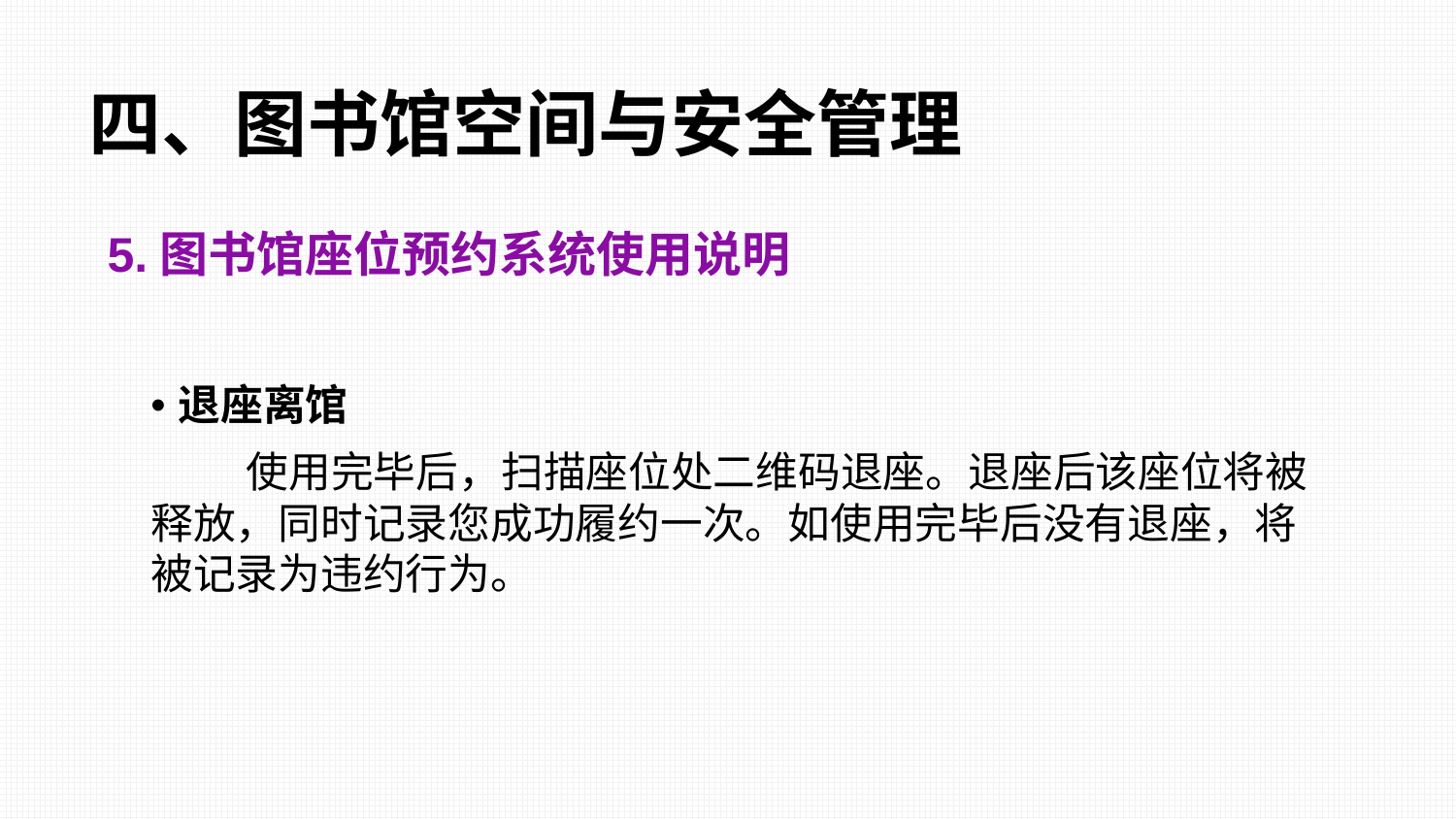

四、图书馆空间与安全管理
# 5.图书馆座位预约系统使用说明
退座离馆
         使用完毕后，扫描座位处二维码退座。退座后该座位将被释放，同时记录您成功履约一次。如使用完毕后没有退座，将被记录为违约行为。